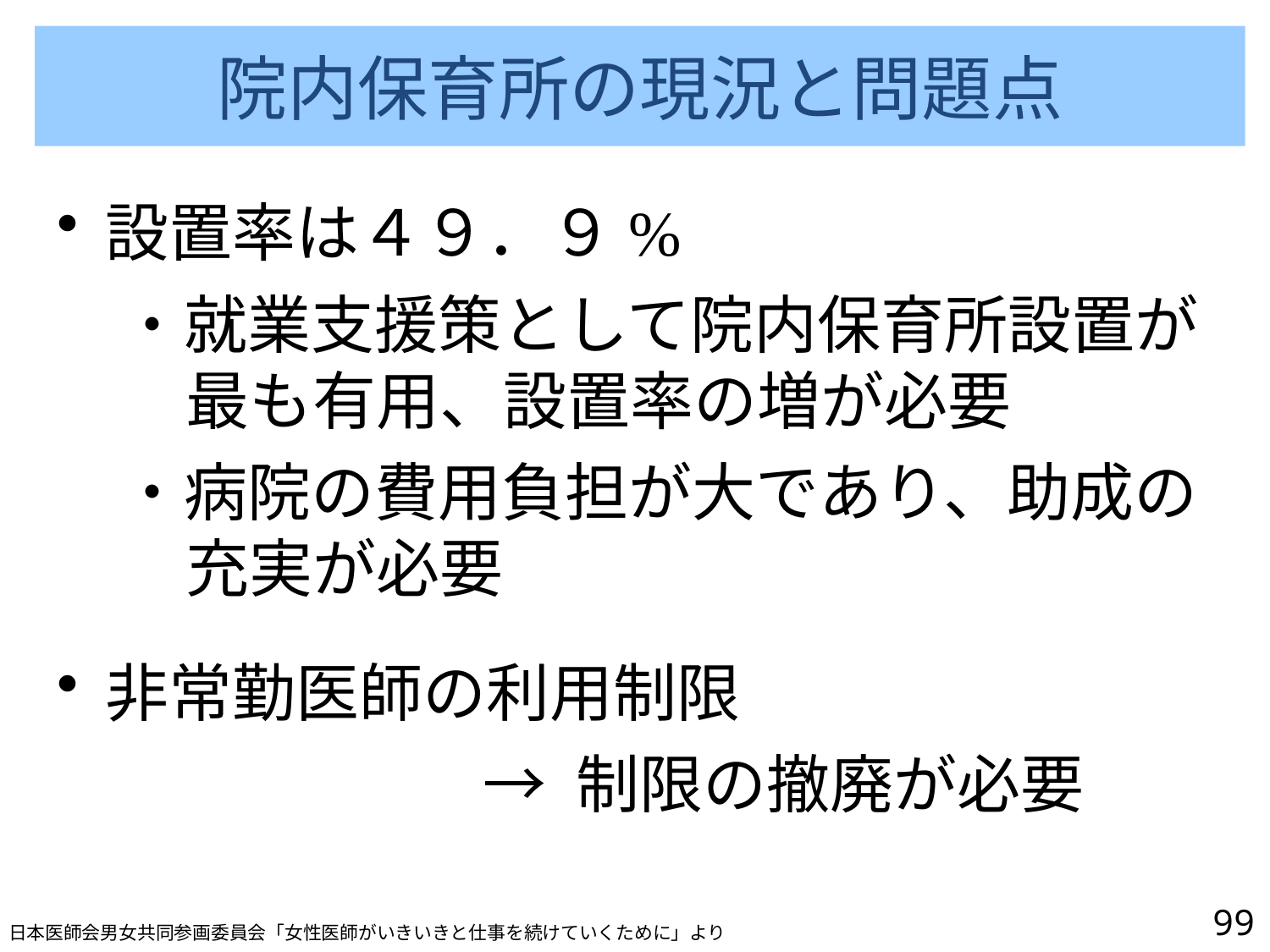

院内保育所の現況と問題点
設置率は４９．９%
　・就業支援策として院内保育所設置が
        最も有用、設置率の増が必要
　・病院の費用負担が大であり、助成の
        充実が必要
非常勤医師の利用制限
                              → 制限の撤廃が必要
99
日本医師会男女共同参画委員会「女性医師がいきいきと仕事を続けていくために」より